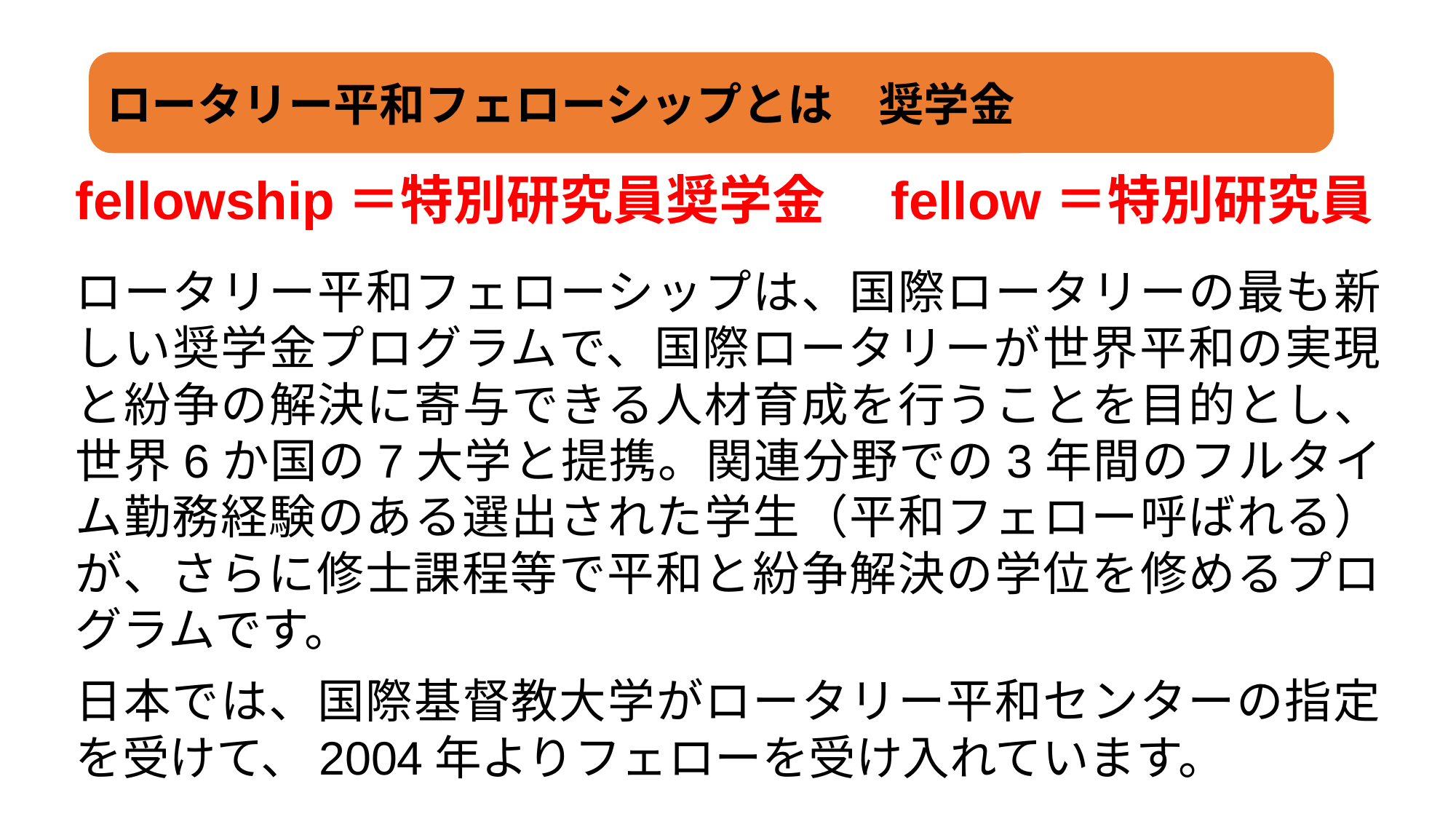

ロータリー平和フェローシップとは　奨学金
fellowship＝特別研究員奨学金　fellow＝特別研究員

ロータリー平和フェローシップは、国際ロータリーの最も新しい奨学金プログラムで、国際ロータリーが世界平和の実現と紛争の解決に寄与できる人材育成を行うことを目的とし、世界6か国の7大学と提携。関連分野での3年間のフルタイム勤務経験のある選出された学生（平和フェロー呼ばれる）が、さらに修士課程等で平和と紛争解決の学位を修めるプログラムです。
日本では、国際基督教大学がロータリー平和センターの指定を受けて、2004年よりフェローを受け入れています。